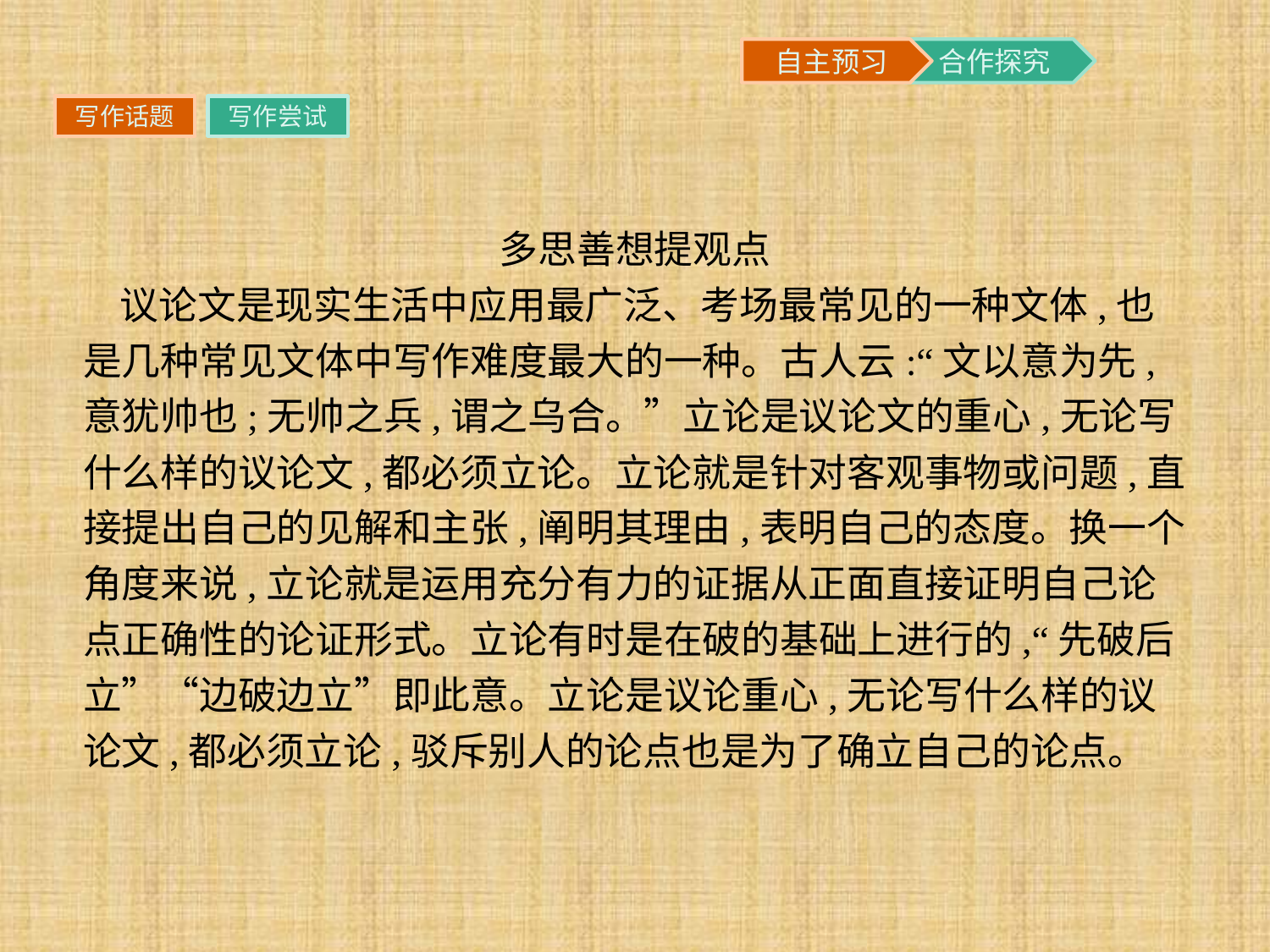

写作话题
写作尝试
多思善想提观点
议论文是现实生活中应用最广泛、考场最常见的一种文体,也是几种常见文体中写作难度最大的一种。古人云:“文以意为先,意犹帅也;无帅之兵,谓之乌合。”立论是议论文的重心,无论写什么样的议论文,都必须立论。立论就是针对客观事物或问题,直接提出自己的见解和主张,阐明其理由,表明自己的态度。换一个角度来说,立论就是运用充分有力的证据从正面直接证明自己论点正确性的论证形式。立论有时是在破的基础上进行的,“先破后立”“边破边立”即此意。立论是议论重心,无论写什么样的议论文,都必须立论,驳斥别人的论点也是为了确立自己的论点。